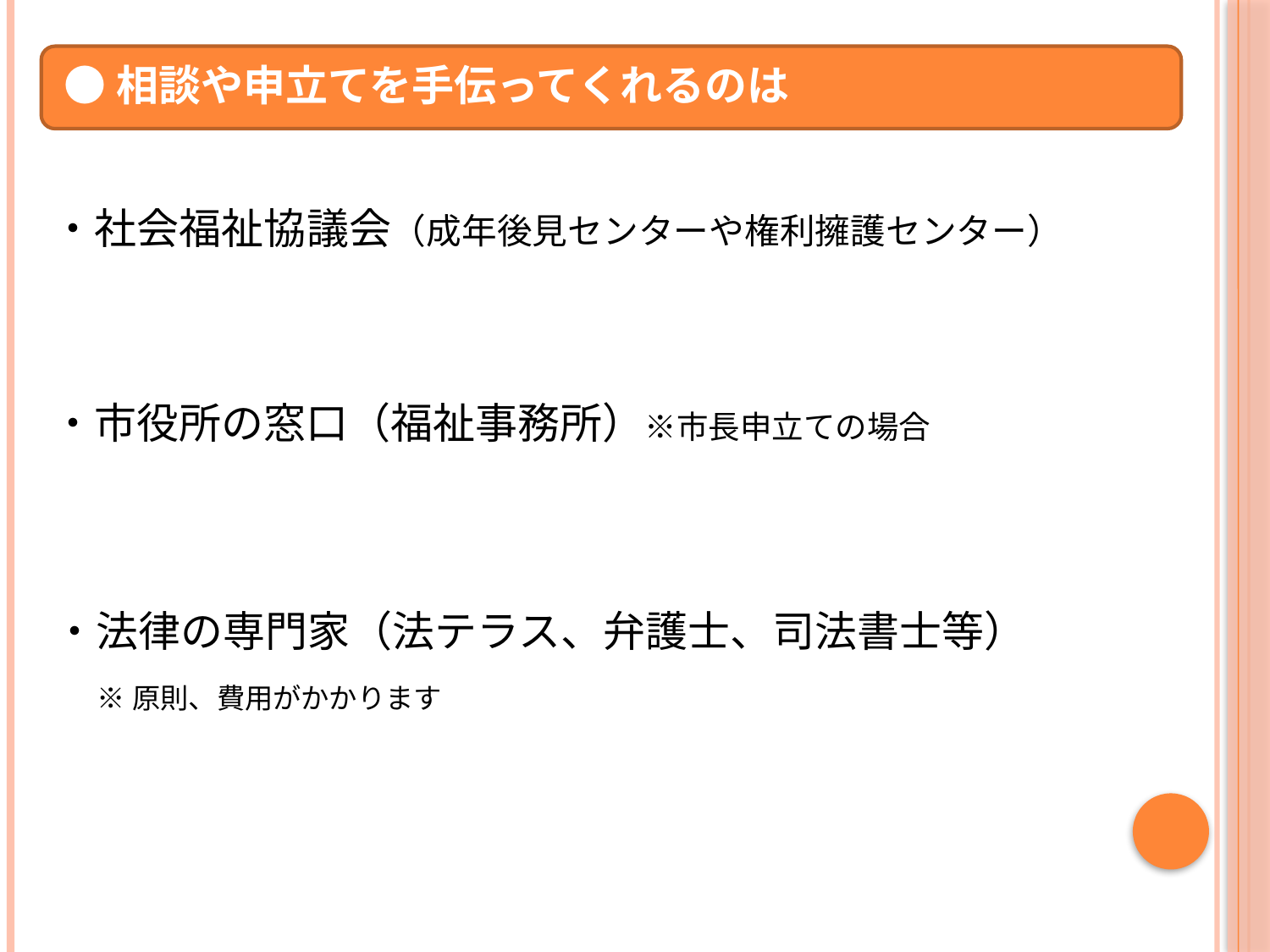

●相談や申立てを手伝ってくれるのは

・社会福祉協議会（成年後見センターや権利擁護センター）

・市役所の窓口（福祉事務所）※市長申立ての場合
・法律の専門家（法テラス、弁護士、司法書士等）
※原則、費用がかかります